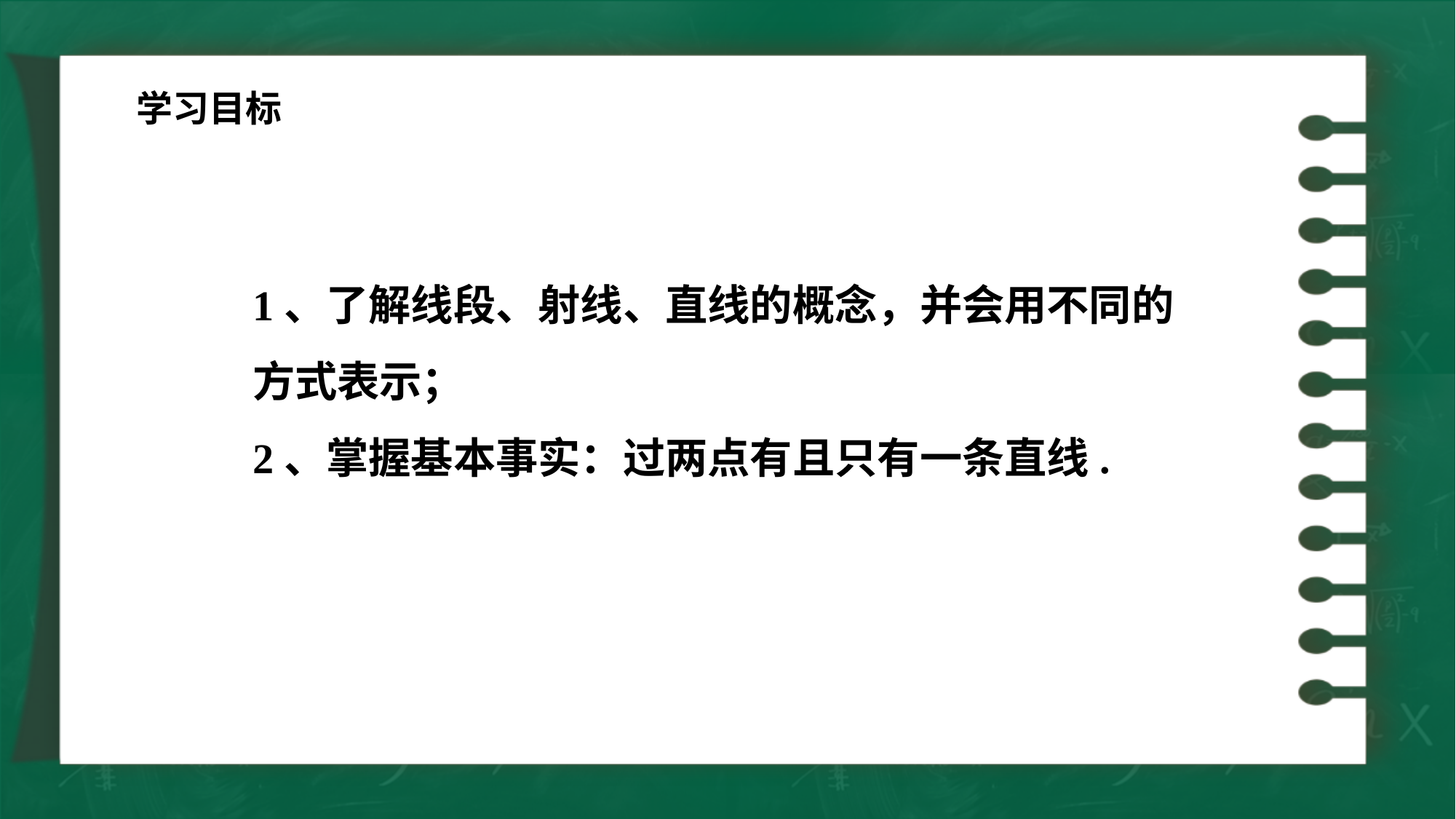

学习目标
1、了解线段、射线、直线的概念，并会用不同的方式表示；
2、掌握基本事实：过两点有且只有一条直线.